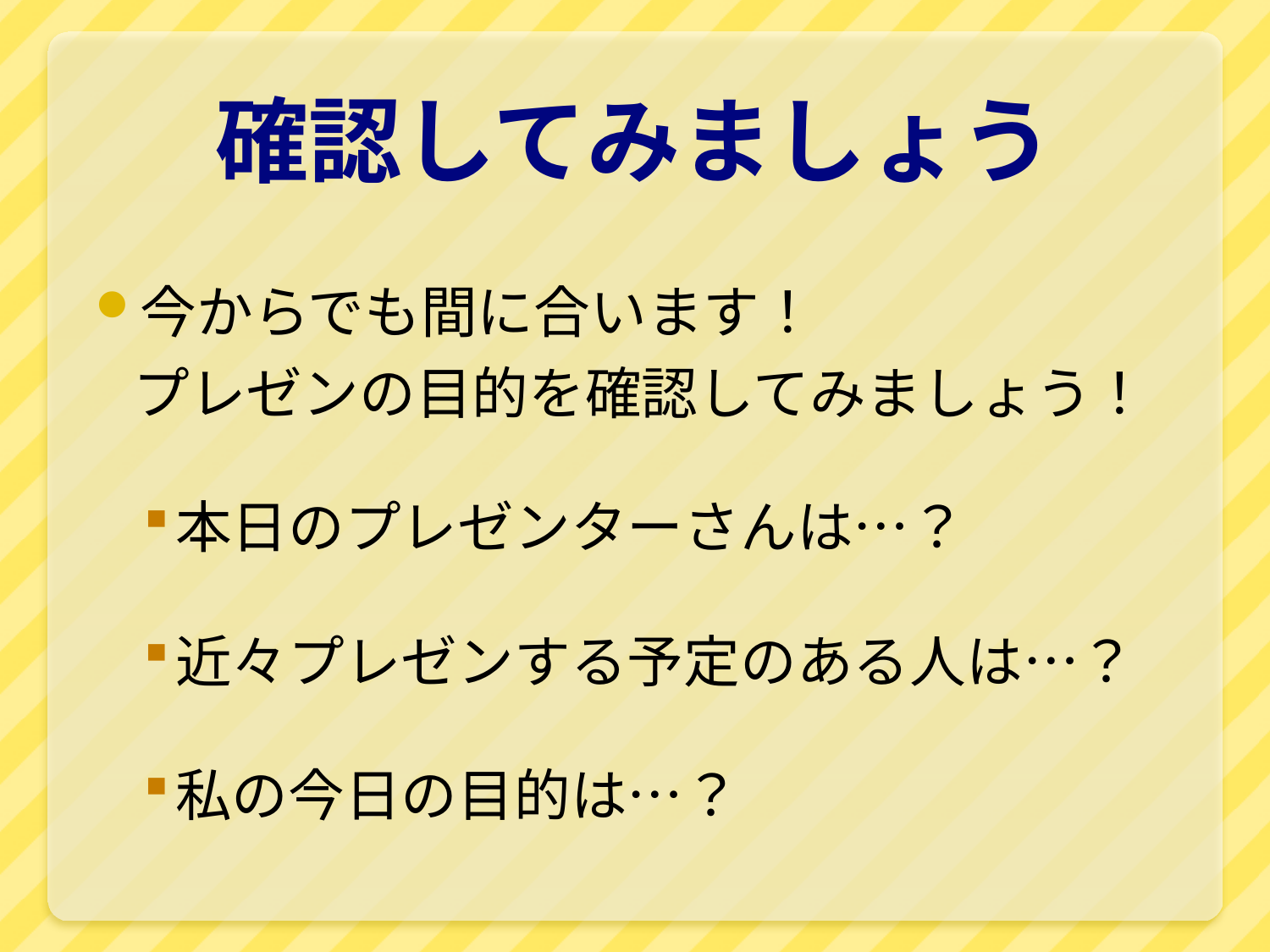

# 確認してみましょう
今からでも間に合います！
プレゼンの目的を確認してみましょう！
本日のプレゼンターさんは…？
近々プレゼンする予定のある人は…？
私の今日の目的は…？